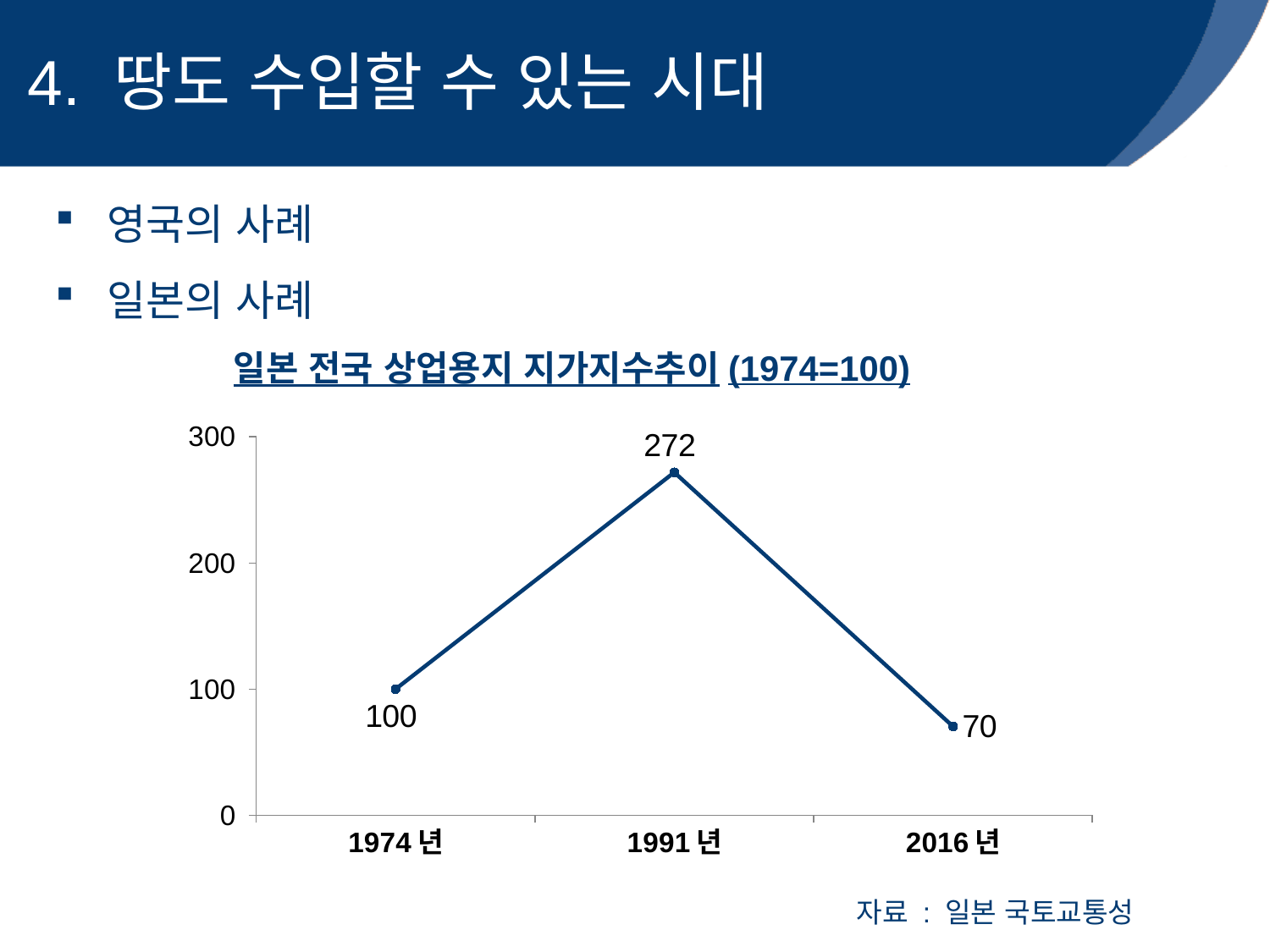

4. 땅도 수입할 수 있는 시대
 영국의 사례
 일본의 사례
일본 전국 상업용지 지가지수추이(1974=100)

### Chart

| Category |  |
|---|---|
| 1974년 | 100.0 |
| 1991년 | 271.84551754679194 |
| 2016년 | 70.42415344572402 |
자료 : 일본 국토교통성